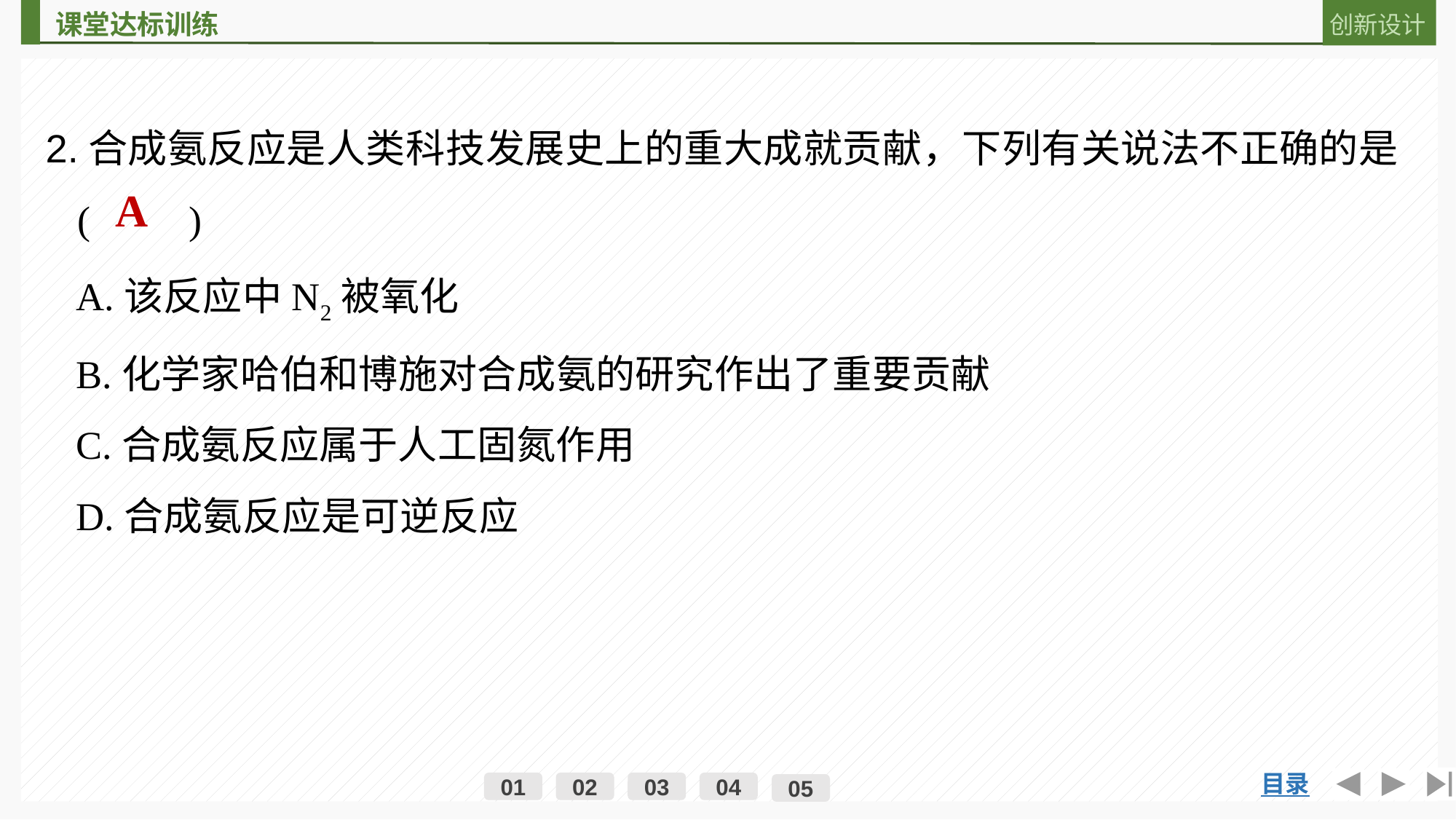

2.合成氨反应是人类科技发展史上的重大成就贡献，下列有关说法不正确的是(　　)
A
A.该反应中N2被氧化
B.化学家哈伯和博施对合成氨的研究作出了重要贡献
C.合成氨反应属于人工固氮作用
D.合成氨反应是可逆反应